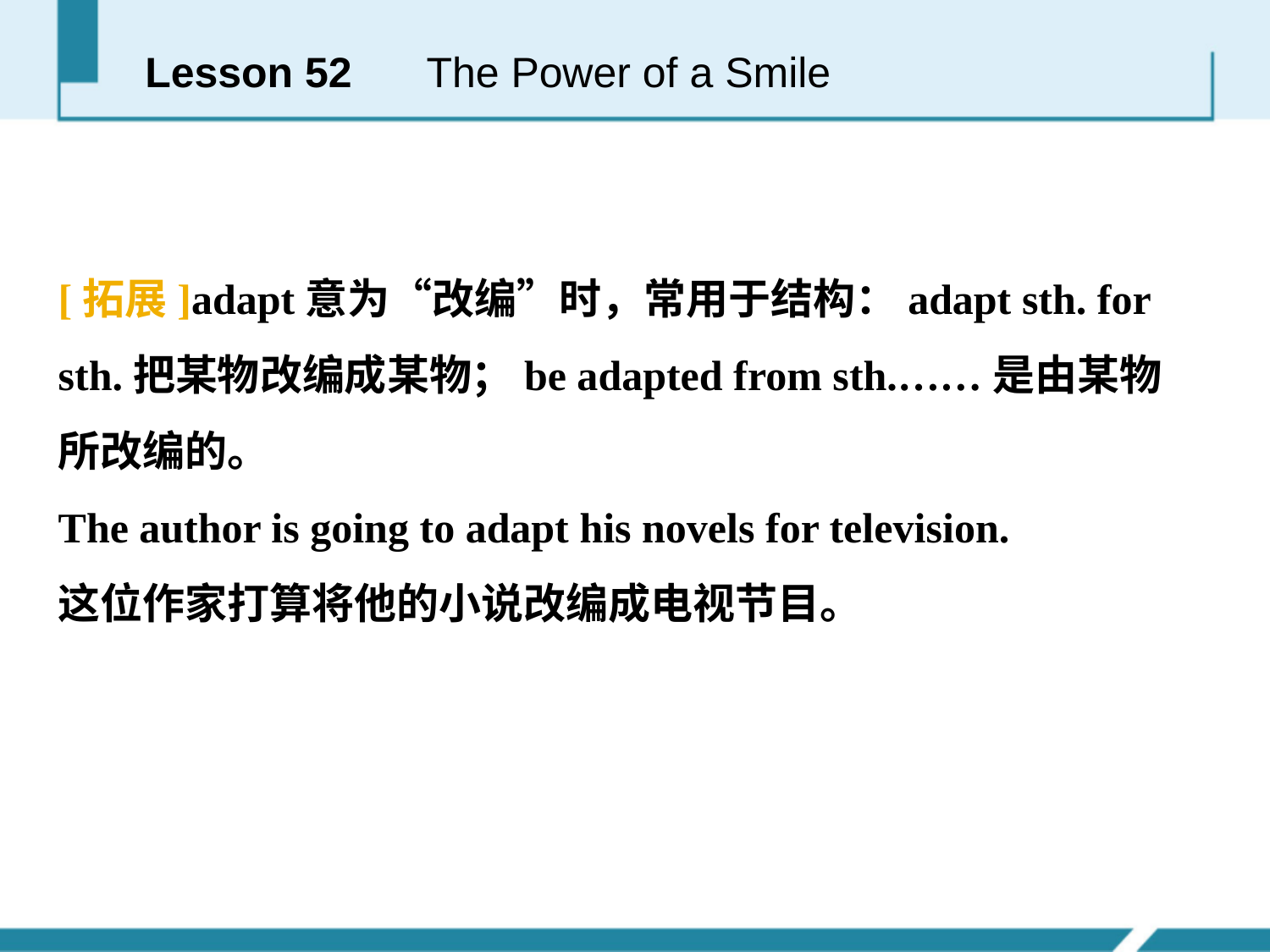

Lesson 52 　The Power of a Smile

[拓展]adapt意为“改编”时，常用于结构：adapt sth. for sth.把某物改编成某物；be adapted from sth.……是由某物所改编的。
The author is going to adapt his novels for television.
这位作家打算将他的小说改编成电视节目。